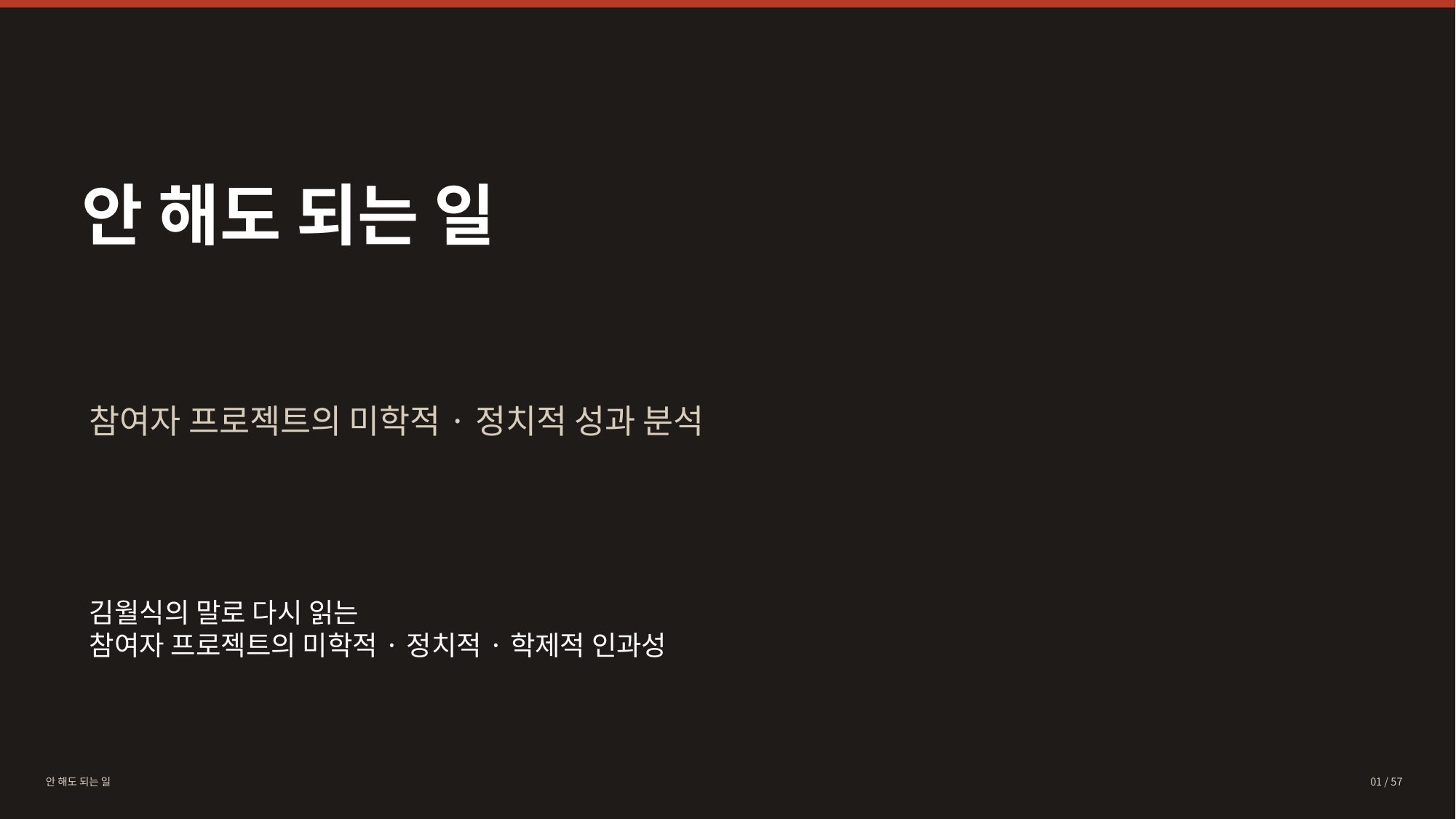

안 해도 되는 일
참여자 프로젝트의 미학적·정치적 성과 분석
김월식의 말로 다시 읽는
참여자 프로젝트의 미학적·정치적·학제적 인과성
안 해도 되는 일
01 / 57